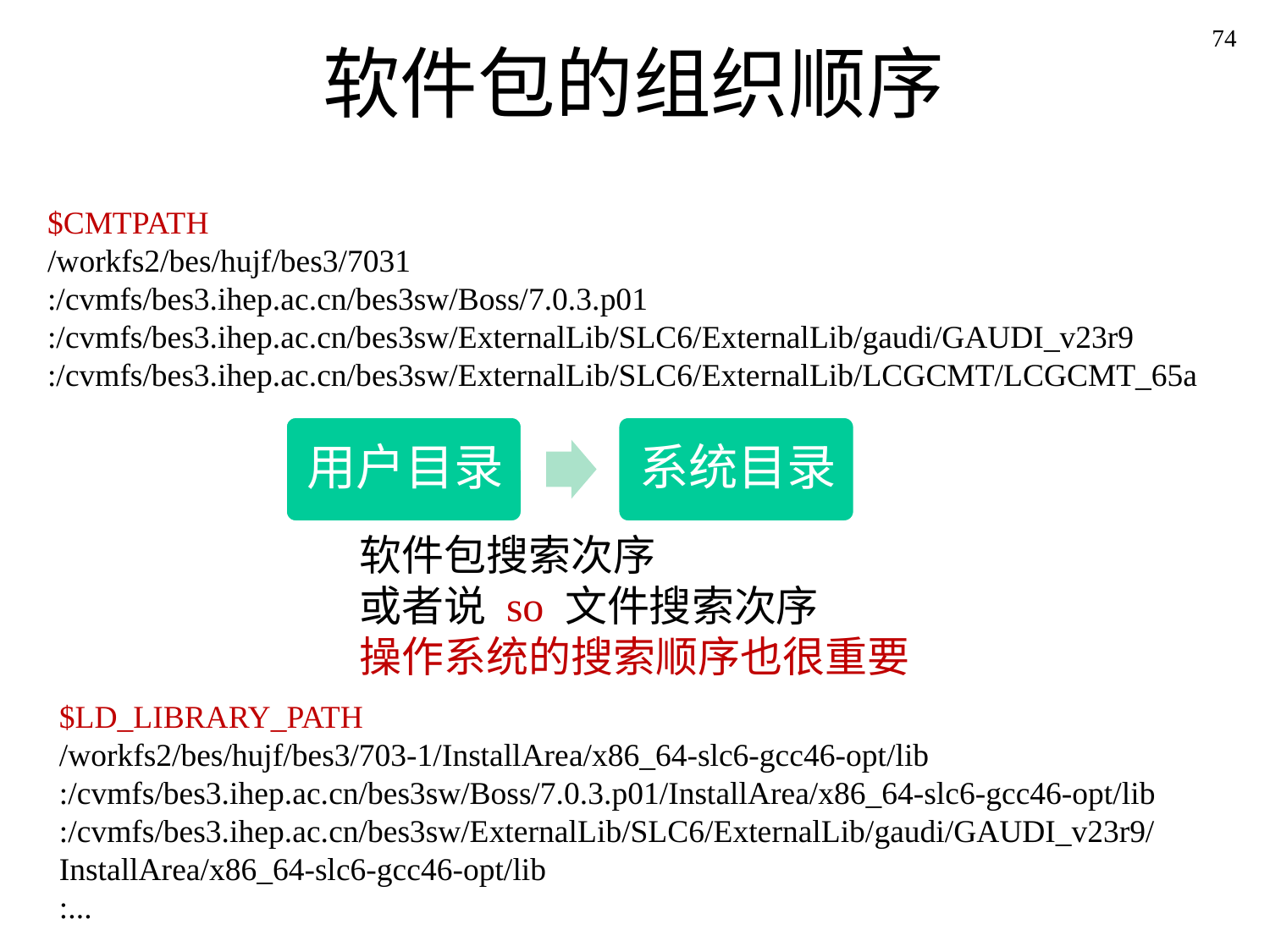

# 软件包的组织顺序
74
$CMTPATH
/workfs2/bes/hujf/bes3/7031
:/cvmfs/bes3.ihep.ac.cn/bes3sw/Boss/7.0.3.p01
:/cvmfs/bes3.ihep.ac.cn/bes3sw/ExternalLib/SLC6/ExternalLib/gaudi/GAUDI_v23r9
:/cvmfs/bes3.ihep.ac.cn/bes3sw/ExternalLib/SLC6/ExternalLib/LCGCMT/LCGCMT_65a
用户目录

系统目录
软件包搜索次序
或者说 so 文件搜索次序
操作系统的搜索顺序也很重要
$LD_LIBRARY_PATH
/workfs2/bes/hujf/bes3/703-1/InstallArea/x86_64-slc6-gcc46-opt/lib
:/cvmfs/bes3.ihep.ac.cn/bes3sw/Boss/7.0.3.p01/InstallArea/x86_64-slc6-gcc46-opt/lib
:/cvmfs/bes3.ihep.ac.cn/bes3sw/ExternalLib/SLC6/ExternalLib/gaudi/GAUDI_v23r9/InstallArea/x86_64-slc6-gcc46-opt/lib
:...